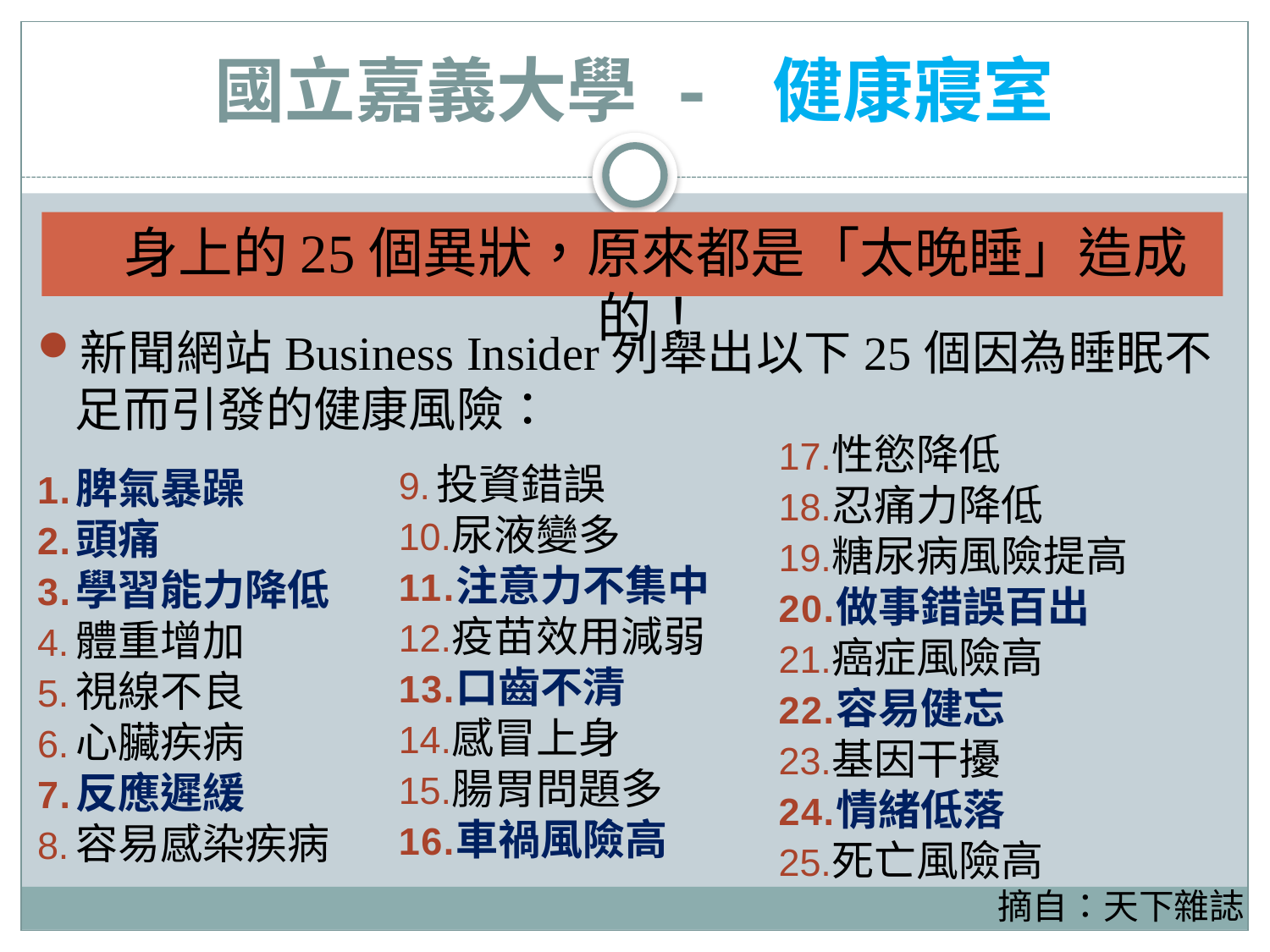

# 國立嘉義大學 - 健康寢室
身上的25個異狀，原來都是「太晚睡」造成的！
新聞網站Business Insider列舉出以下25個因為睡眠不足而引發的健康風險：

脾氣暴躁
頭痛
學習能力降低
體重增加
視線不良
心臟疾病
反應遲緩
容易感染疾病

性慾降低
忍痛力降低
糖尿病風險提高
做事錯誤百出
癌症風險高
容易健忘
基因干擾
情緒低落
死亡風險高

投資錯誤
尿液變多
注意力不集中
疫苗效用減弱
口齒不清
感冒上身
腸胃問題多
車禍風險高

摘自：天下雜誌